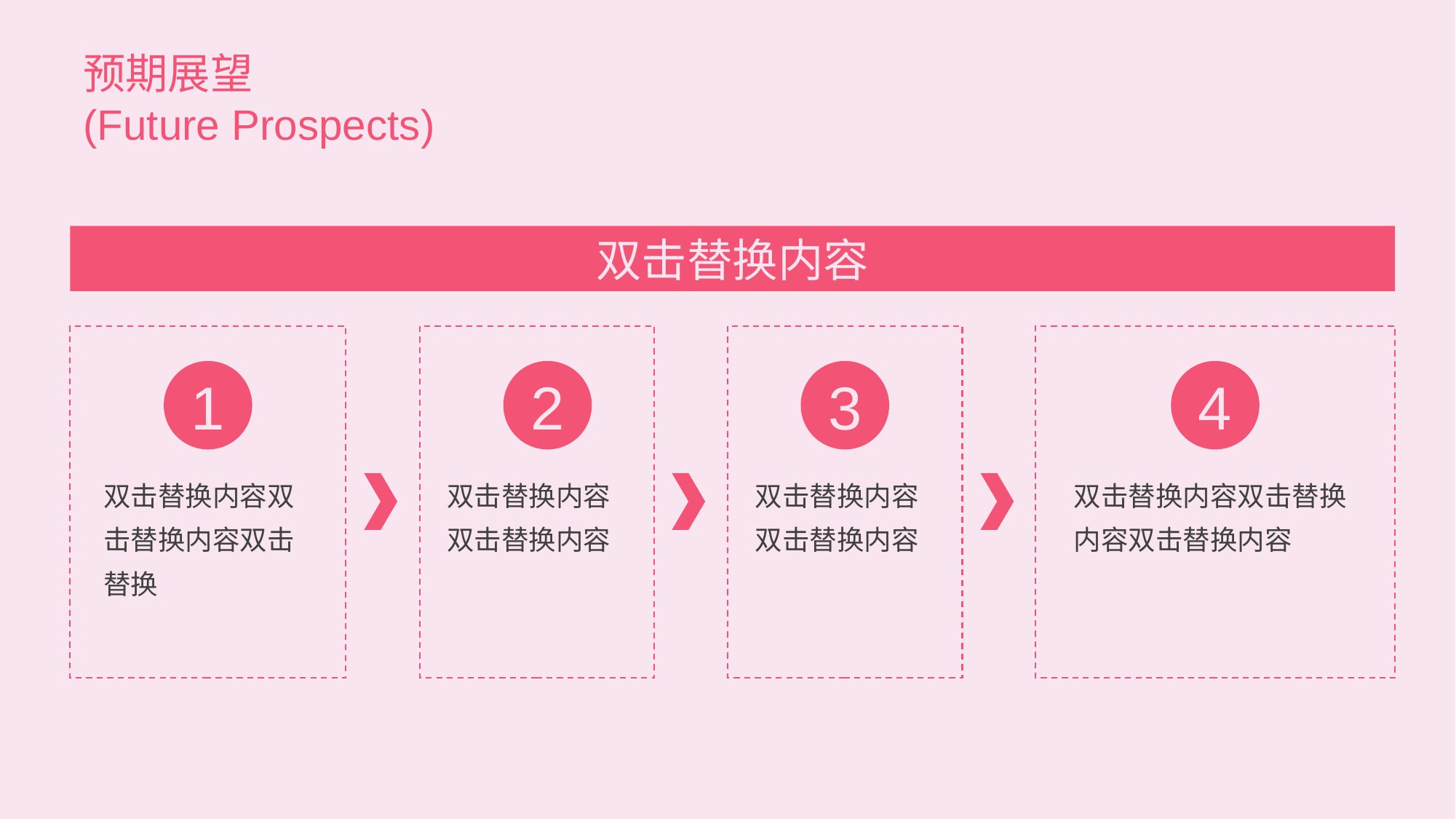

预期展望
(Future Prospects)
双击替换内容

1
2
3
4
双击替换内容双击替换内容双击替换
双击替换内容双击替换内容
双击替换内容双击替换内容
双击替换内容双击替换内容双击替换内容